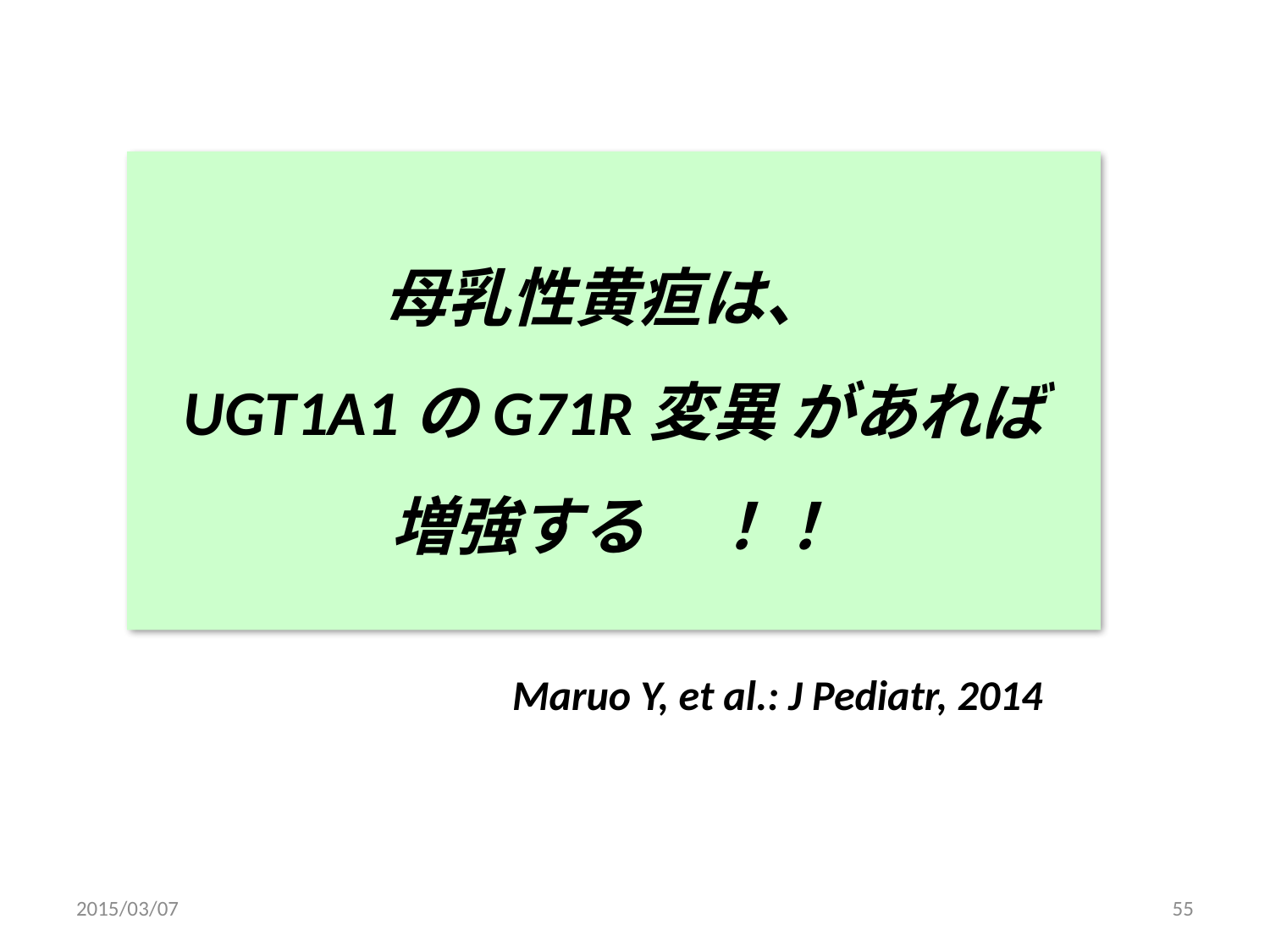

# 母乳性黄疸は、 UGT1A1のG71R変異 があれば 増強する　！！
Maruo Y, et al.: J Pediatr, 2014
2015/03/07
55